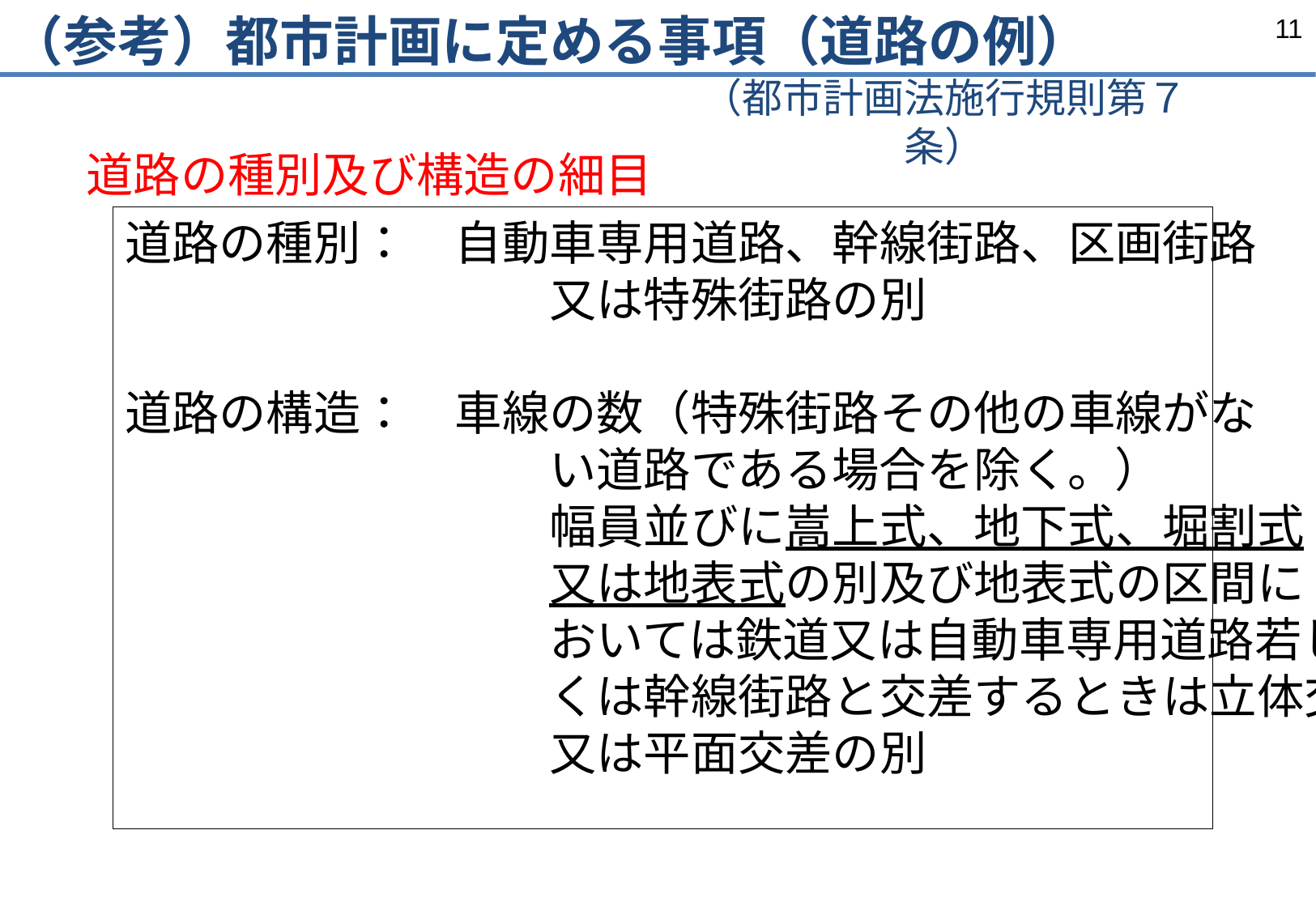

（参考）都市計画に定める事項（道路の例）
（都市計画法施行規則第７条）
道路の種別及び構造の細目
道路の種別：　自動車専用道路、幹線街路、区画街路
　　　　　　　　　又は特殊街路の別

道路の構造：　車線の数（特殊街路その他の車線がな
　　　　　　　　　い道路である場合を除く。）
　　　　　　　　　幅員並びに嵩上式、地下式、堀割式
　　　　　　　　　又は地表式の別及び地表式の区間に
　　　　　　　　　おいては鉄道又は自動車専用道路若し
　　　　　　　　　くは幹線街路と交差するときは立体交差
　　　　　　　　　又は平面交差の別